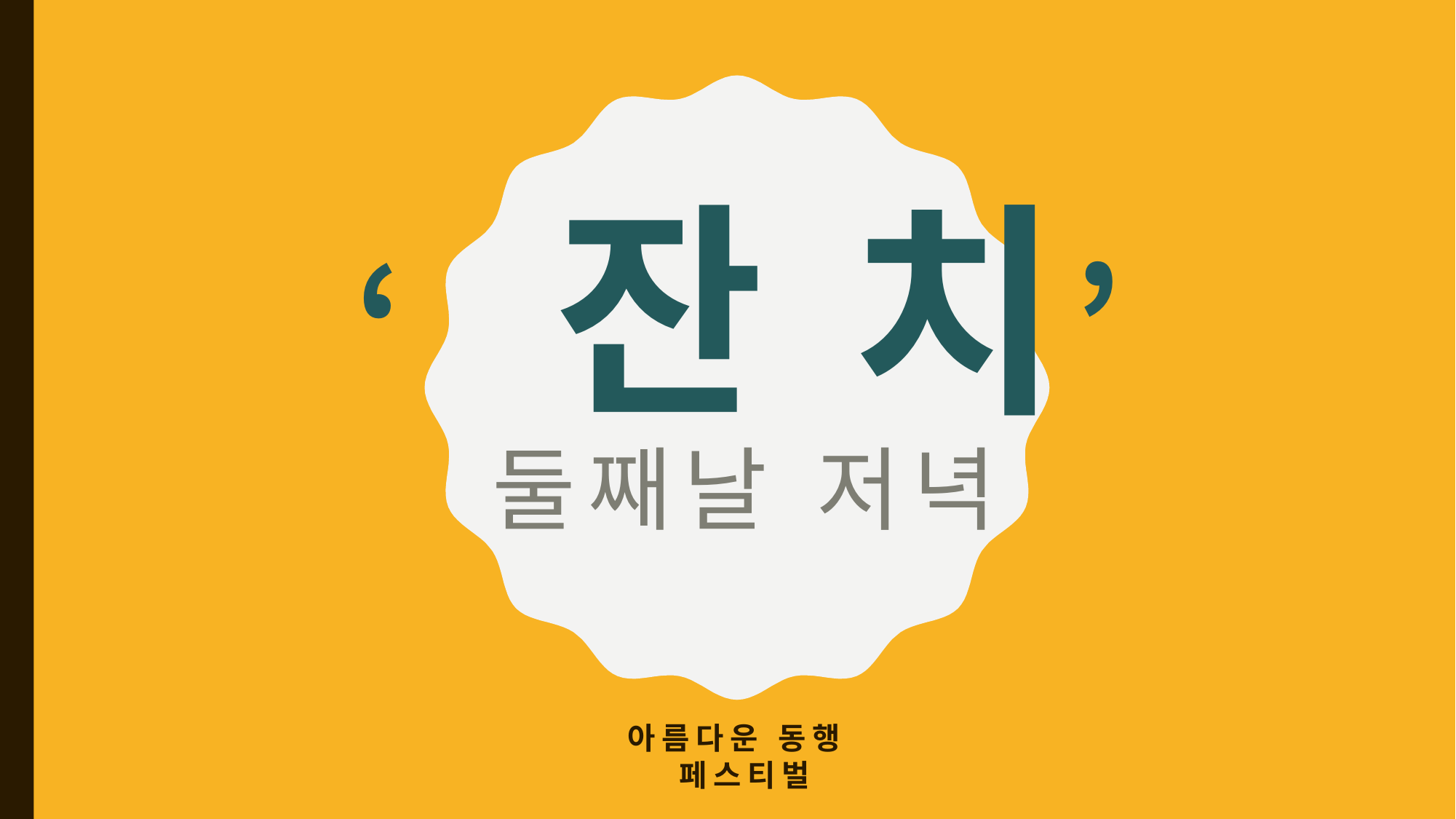

# ‘잔 치’ 둘째날 저녁
아름다운 동행
페스티벌